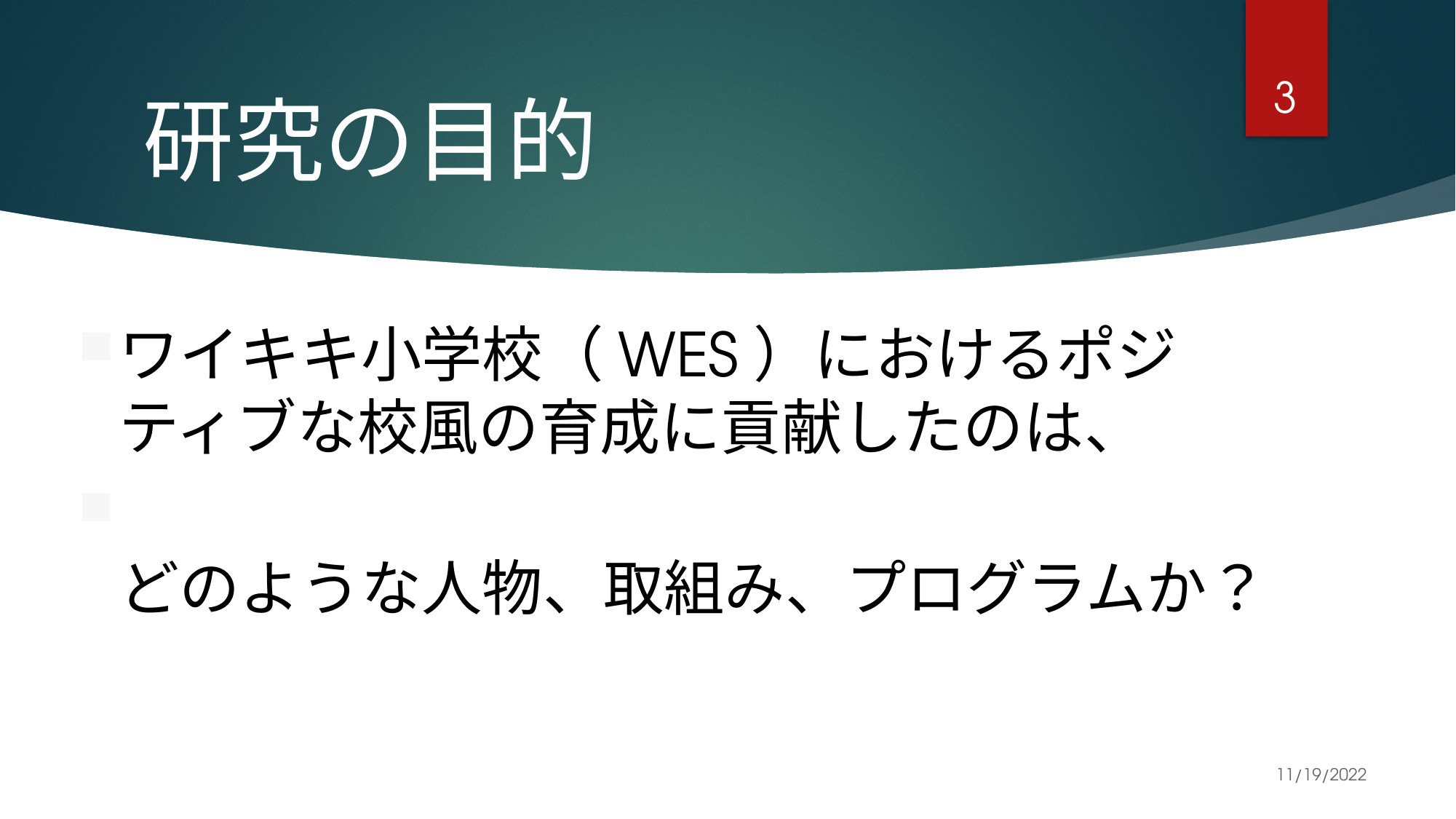

3
# 研究の目的

ワイキキ小学校（WES）におけるポジティブな校風の育成に貢献したのは、
どのような人物、取組み、プログラムか？

11/19/2022